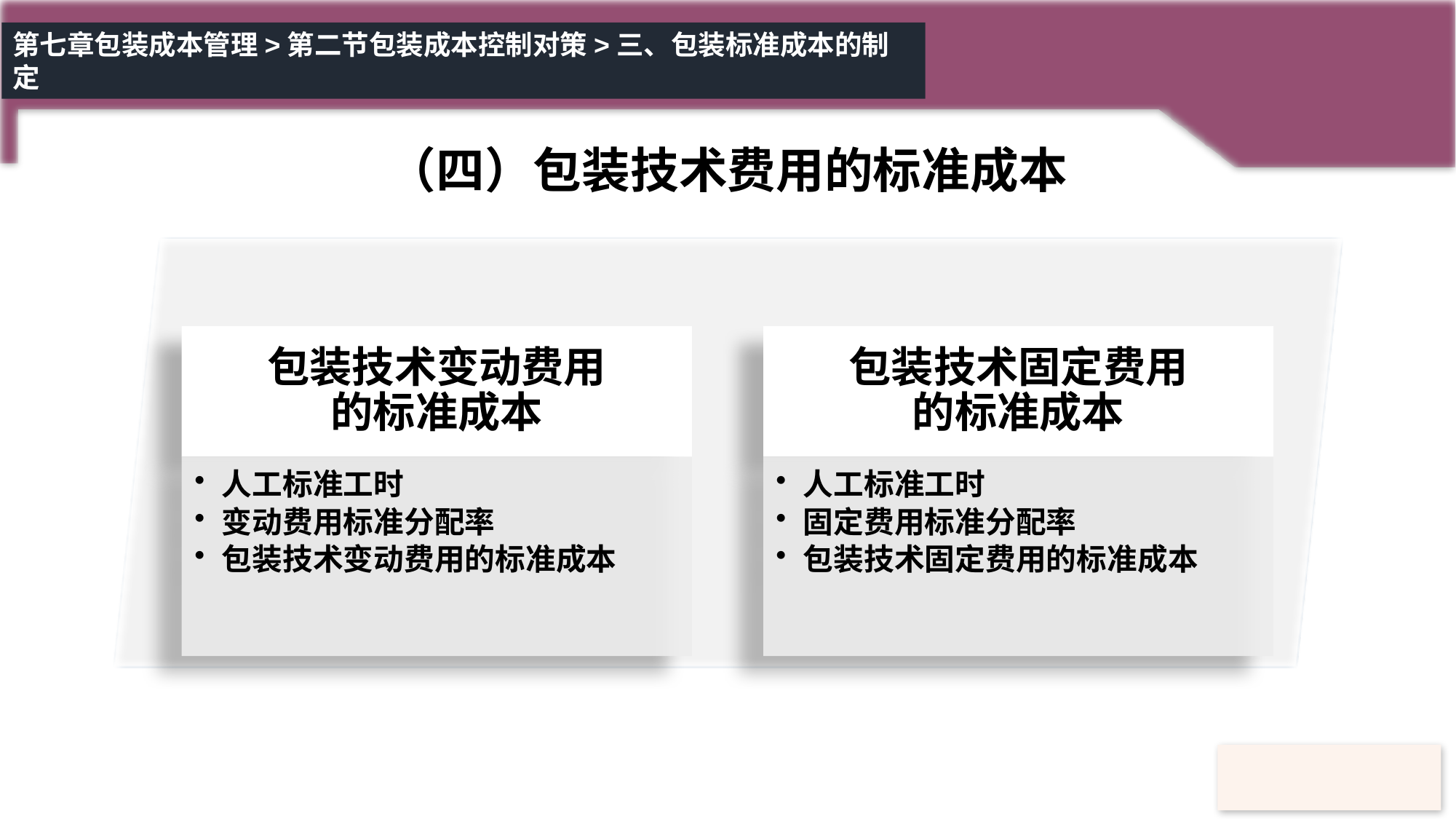

第七章包装成本管理>第二节包装成本控制对策>三、包装标准成本的制定
# （四）包装技术费用的标准成本
包装技术变动费用
的标准成本
人工标准工时
变动费用标准分配率
包装技术变动费用的标准成本
包装技术固定费用
的标准成本
人工标准工时
固定费用标准分配率
包装技术固定费用的标准成本